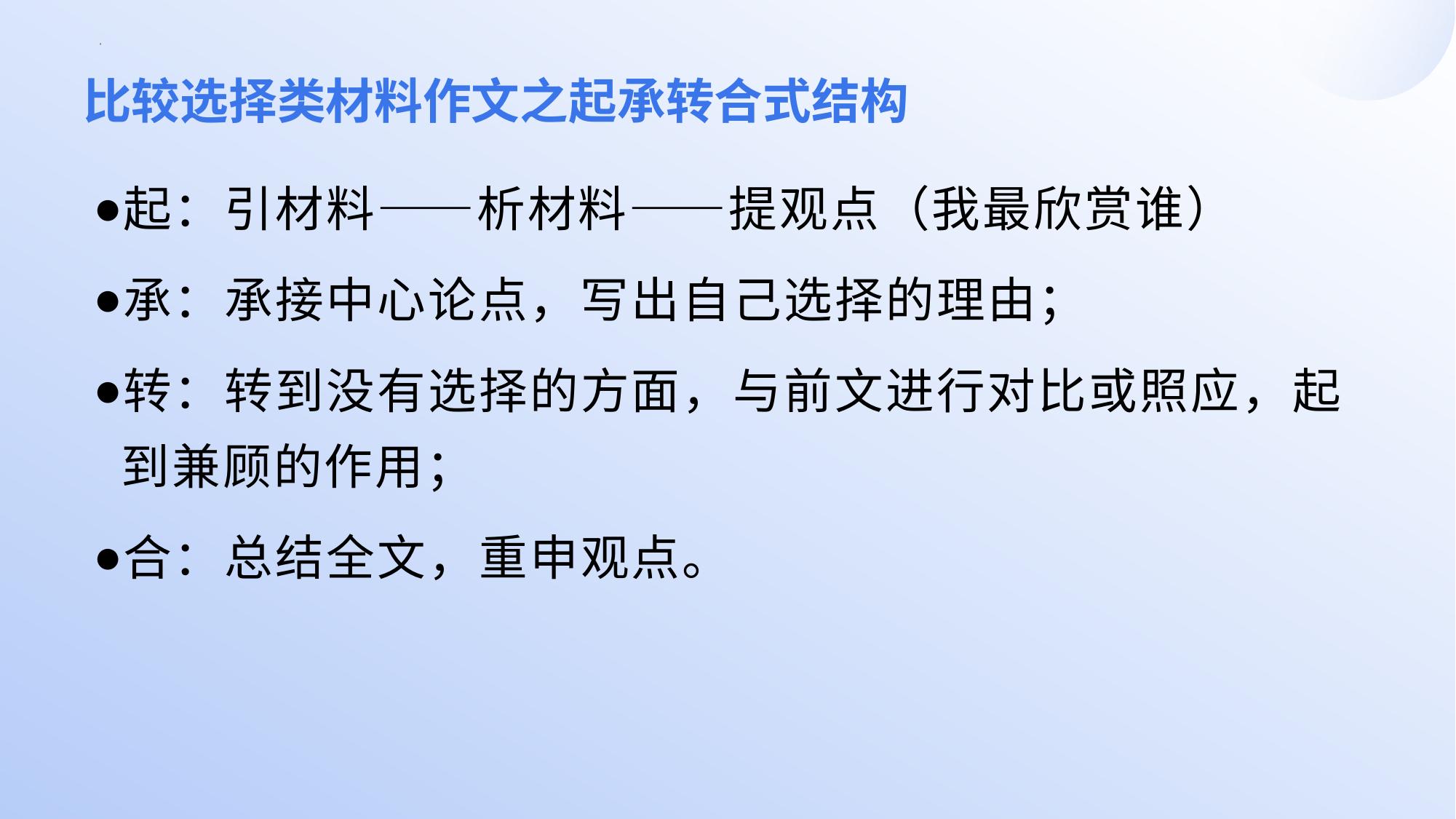

# 比较选择类材料作文之起承转合式结构
起：引材料——析材料——提观点（我最欣赏谁）
承：承接中心论点，写出自己选择的理由；
转：转到没有选择的方面，与前文进行对比或照应，起到兼顾的作用；
合：总结全文，重申观点。